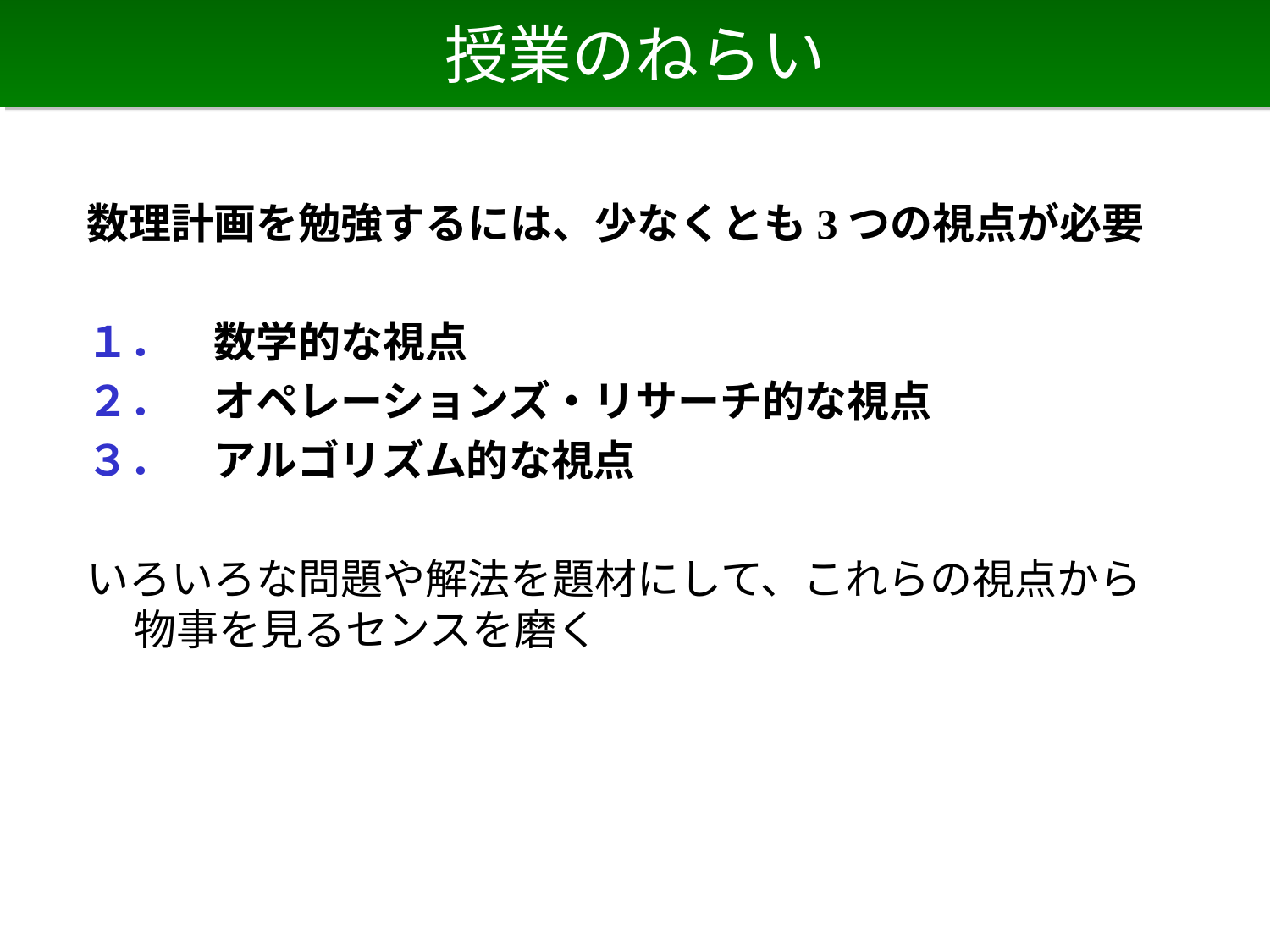

# 授業のねらい
数理計画を勉強するには、少なくとも3つの視点が必要

１．　数学的な視点
２．　オペレーションズ・リサーチ的な視点
３．　アルゴリズム的な視点

いろいろな問題や解法を題材にして、これらの視点から物事を見るセンスを磨く